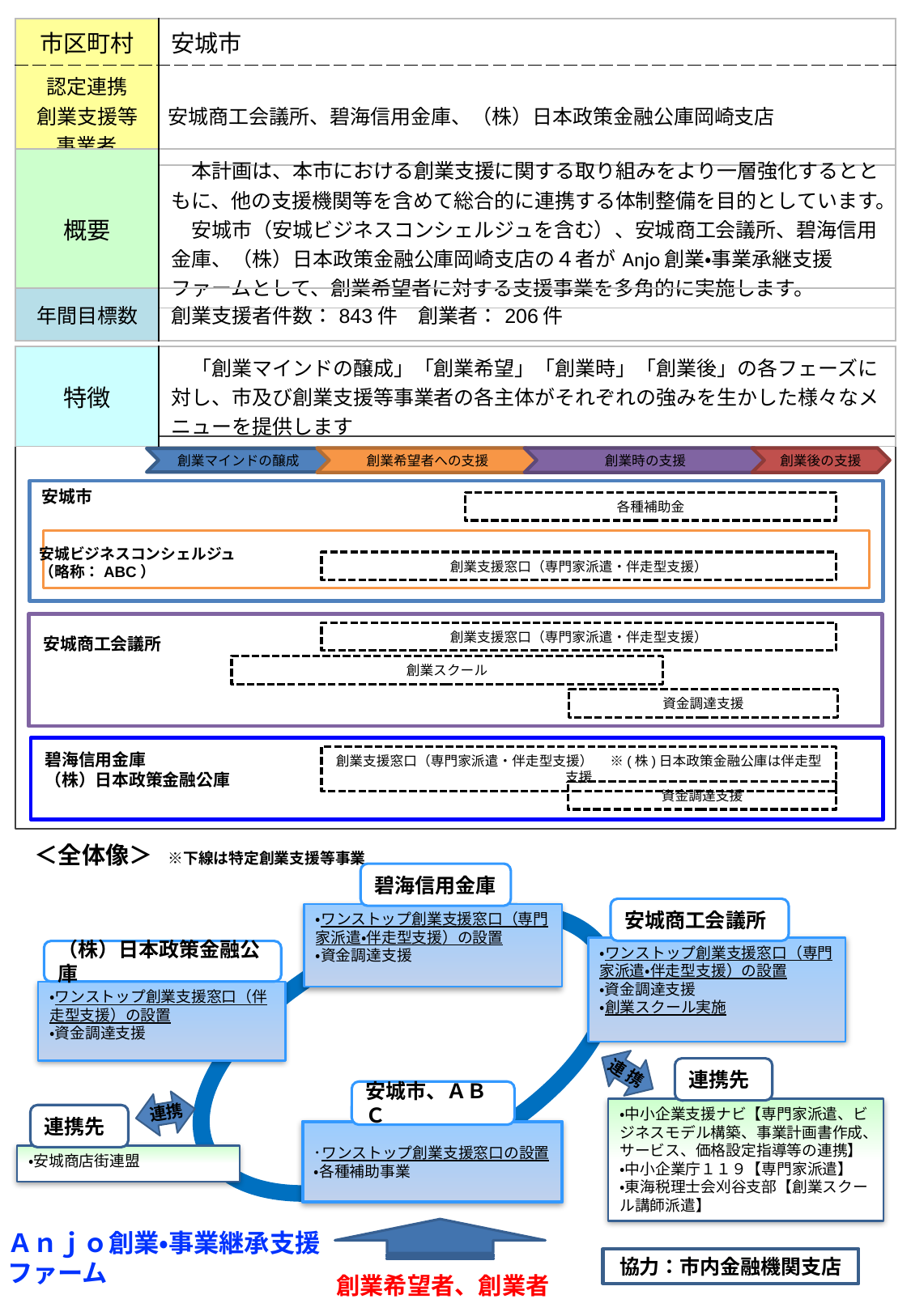

| 市区町村 | 安城市 |
| --- | --- |
| 認定連携 創業支援等 事業者 | 安城商工会議所、碧海信用金庫、（株）日本政策金融公庫岡崎支店 |
| 概要 | 本計画は、本市における創業支援に関する取り組みをより一層強化するとともに、他の支援機関等を含めて総合的に連携する体制整備を目的としています。 　安城市（安城ビジネスコンシェルジュを含む）、安城商工会議所、碧海信用金庫、（株）日本政策金融公庫岡崎支店の４者がAnjo創業・事業承継支援ファームとして、創業希望者に対する支援事業を多角的に実施します。 |
| --- | --- |
| 年間目標数 | 創業支援者件数：843件　創業者：206件 |
| --- | --- |
| 特徴 | 「創業マインドの醸成」「創業希望」「創業時」「創業後」の各フェーズに対し、市及び創業支援等事業者の各主体がそれぞれの強みを生かした様々なメニューを提供します |
| --- | --- |

創業希望者への支援
創業時の支援
創業後の支援
創業マインドの醸成
安城市

各種補助金

安城ビジネスコンシェルジュ
（略称：ABC）
創業支援窓口（専門家派遣・伴走型支援）

創業支援窓口（専門家派遣・伴走型支援）
安城商工会議所
創業スクール
資金調達支援

碧海信用金庫
（株）日本政策金融公庫
創業支援窓口（専門家派遣・伴走型支援）　 ※(株)日本政策金融公庫は伴走型支援
資金調達支援
    ＜全体像＞　※下線は特定創業支援等事業

碧海信用金庫
安城商工会議所
・ワンストップ創業支援窓口（専門家派遣・伴走型支援）の設置
・資金調達支援

・ワンストップ創業支援窓口（専門家派遣・伴走型支援）の設置
・資金調達支援
・創業スクール実施
（株）日本政策金融公庫
・ワンストップ創業支援窓口（伴走型支援）の設置
・資金調達支援

連携先
連 携
安城市、ＡＢＣ

連携
・中小企業支援ナビ【専門家派遣、ビジネスモデル構築、事業計画書作成、サービス、価格設定指導等の連携】
・中小企業庁１１９【専門家派遣】
・東海税理士会刈谷支部【創業スクール講師派遣】

連携先
･ワンストップ創業支援窓口の設置
・各種補助事業

・安城商店街連盟
1
Ａｎｊｏ創業・事業継承支援ファーム
協力：市内金融機関支店
創業希望者、創業者